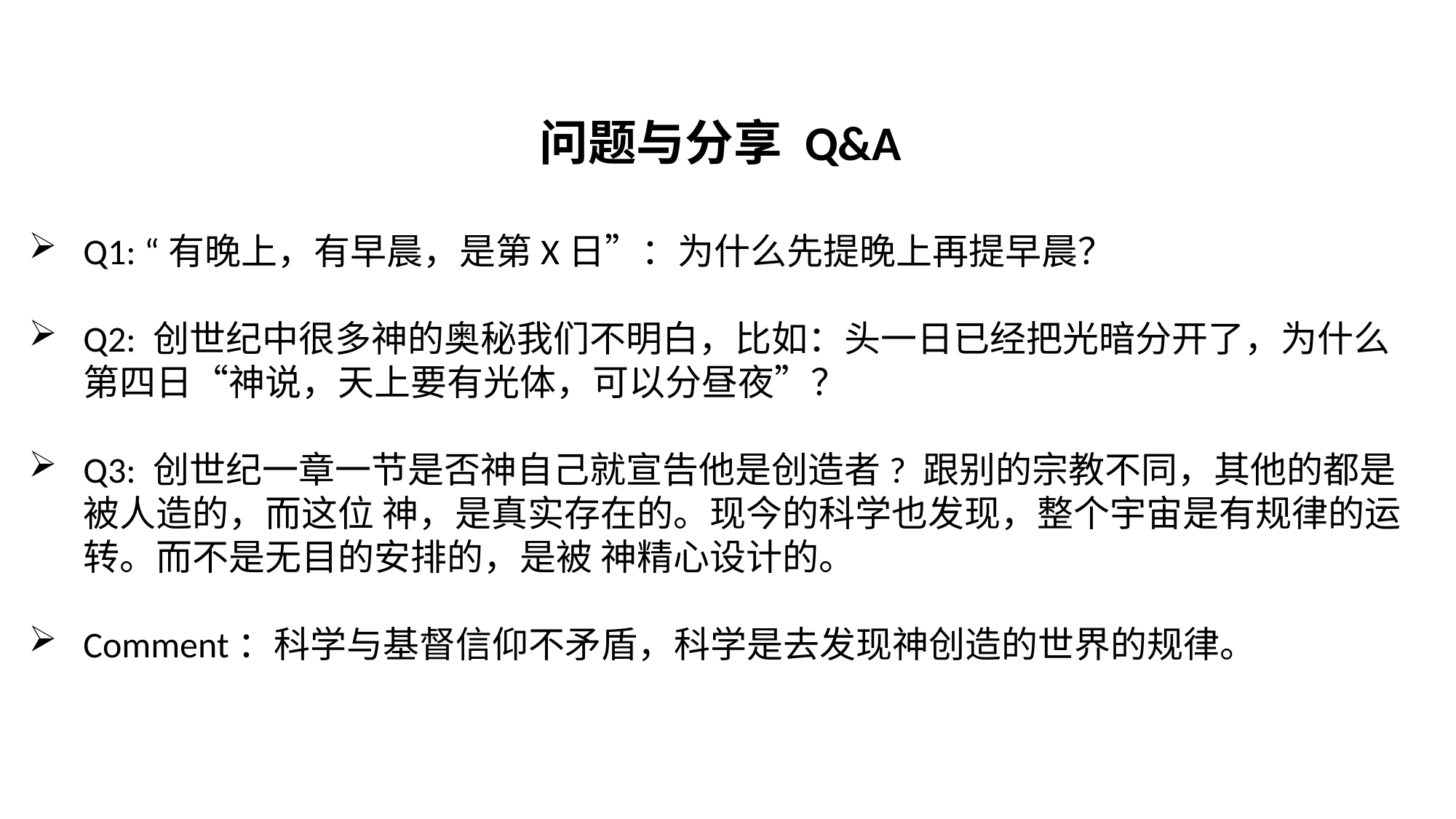

问题与分享 Q&A

Q1: “有晚上，有早晨，是第X日”：为什么先提晚上再提早晨？

Q2: 创世纪中很多神的奥秘我们不明白，比如：头一日已经把光暗分开了，为什么第四日“神说，天上要有光体，可以分昼夜”？

Q3: 创世纪一章一节是否神自己就宣告他是创造者? 跟别的宗教不同，其他的都是被人造的，而这位 神，是真实存在的。现今的科学也发现，整个宇宙是有规律的运转。而不是无目的安排的，是被 神精心设计的。

Comment：科学与基督信仰不矛盾，科学是去发现神创造的世界的规律。